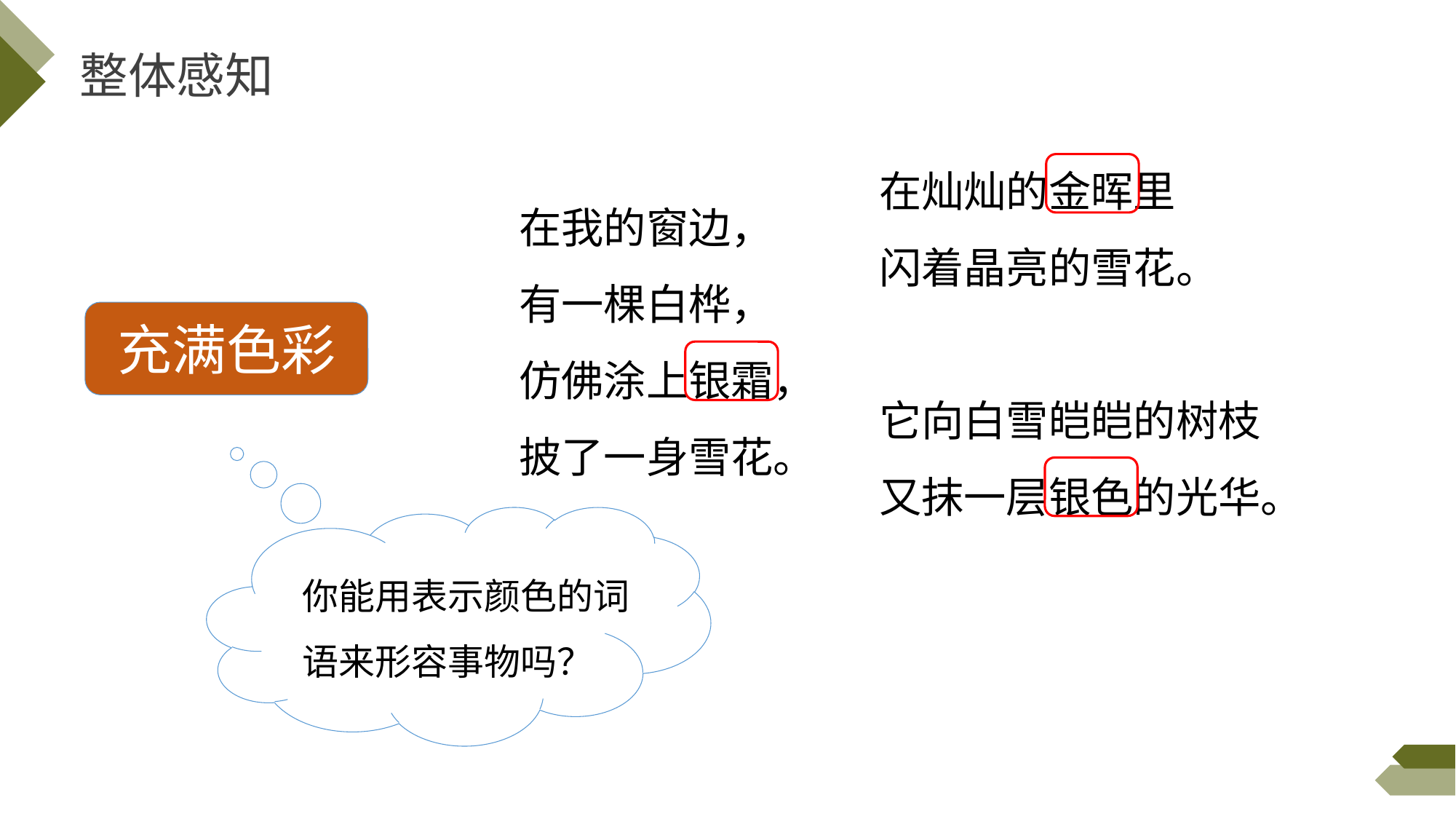

整体感知
在灿灿的金晖里
闪着晶亮的雪花。

它向白雪皑皑的树枝
又抹一层银色的光华。

在我的窗边，
有一棵白桦，
仿佛涂上银霜，
披了一身雪花。

充满色彩

你能用表示颜色的词语来形容事物吗？